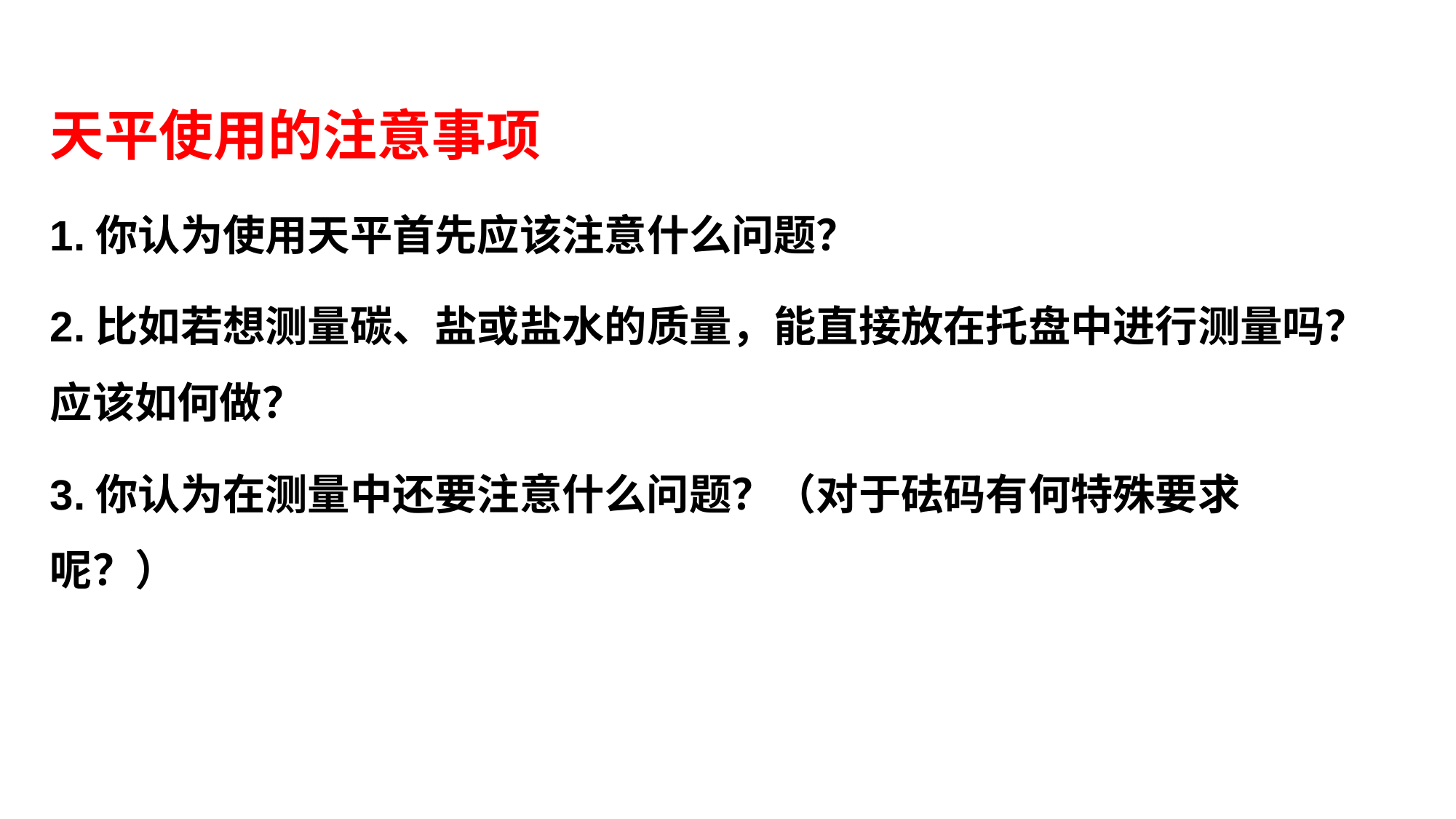

天平使用的注意事项
1.你认为使用天平首先应该注意什么问题？
2.比如若想测量碳、盐或盐水的质量，能直接放在托盘中进行测量吗？应该如何做？
3.你认为在测量中还要注意什么问题？（对于砝码有何特殊要求呢？）